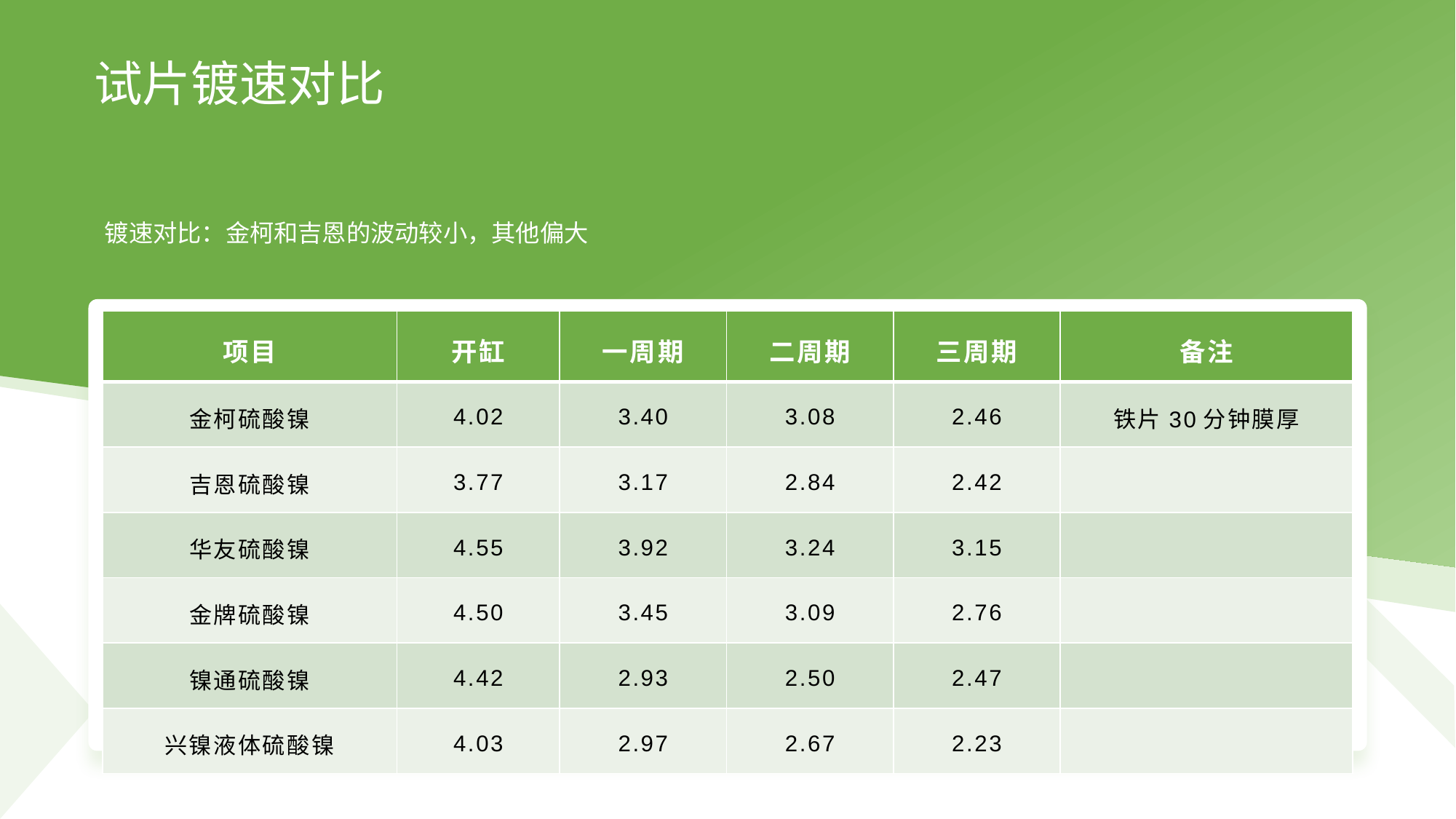

# 试片镀速对比

镀速对比：金柯和吉恩的波动较小，其他偏大

| 项目 | 开缸 | 一周期 | 二周期 | 三周期 | 备注 |
| --- | --- | --- | --- | --- | --- |
| 金柯硫酸镍 | 4.02 | 3.40 | 3.08 | 2.46 | 铁片30分钟膜厚 |
| 吉恩硫酸镍 | 3.77 | 3.17 | 2.84 | 2.42 |  |
| 华友硫酸镍 | 4.55 | 3.92 | 3.24 | 3.15 |  |
| 金牌硫酸镍 | 4.50 | 3.45 | 3.09 | 2.76 |  |
| 镍通硫酸镍 | 4.42 | 2.93 | 2.50 | 2.47 |  |
| 兴镍液体硫酸镍 | 4.03 | 2.97 | 2.67 | 2.23 |  |